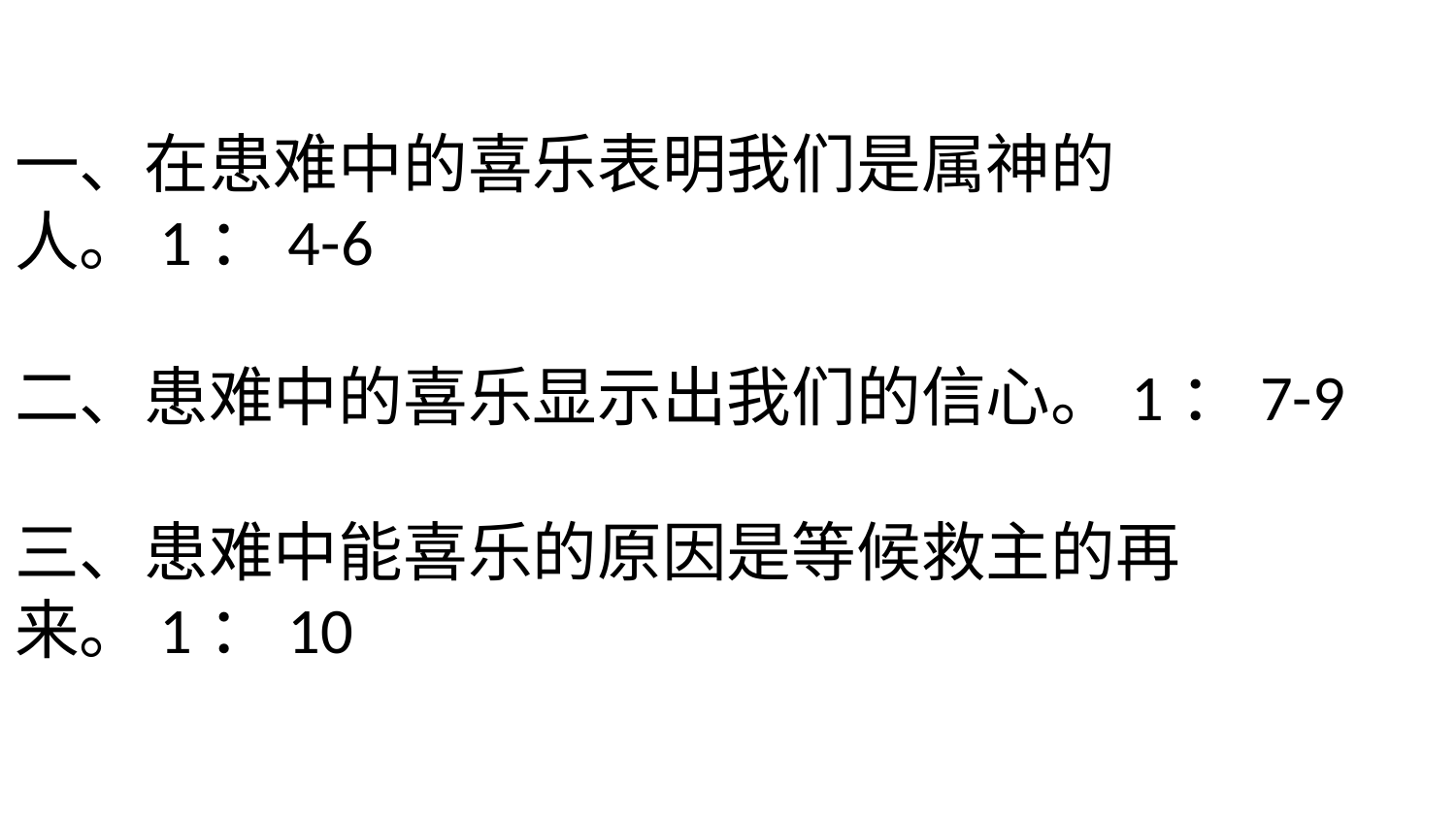

一、在患难中的喜乐表明我们是属神的人。1：4-6

二、患难中的喜乐显示出我们的信心。1：7-9

三、患难中能喜乐的原因是等候救主的再来。1：10